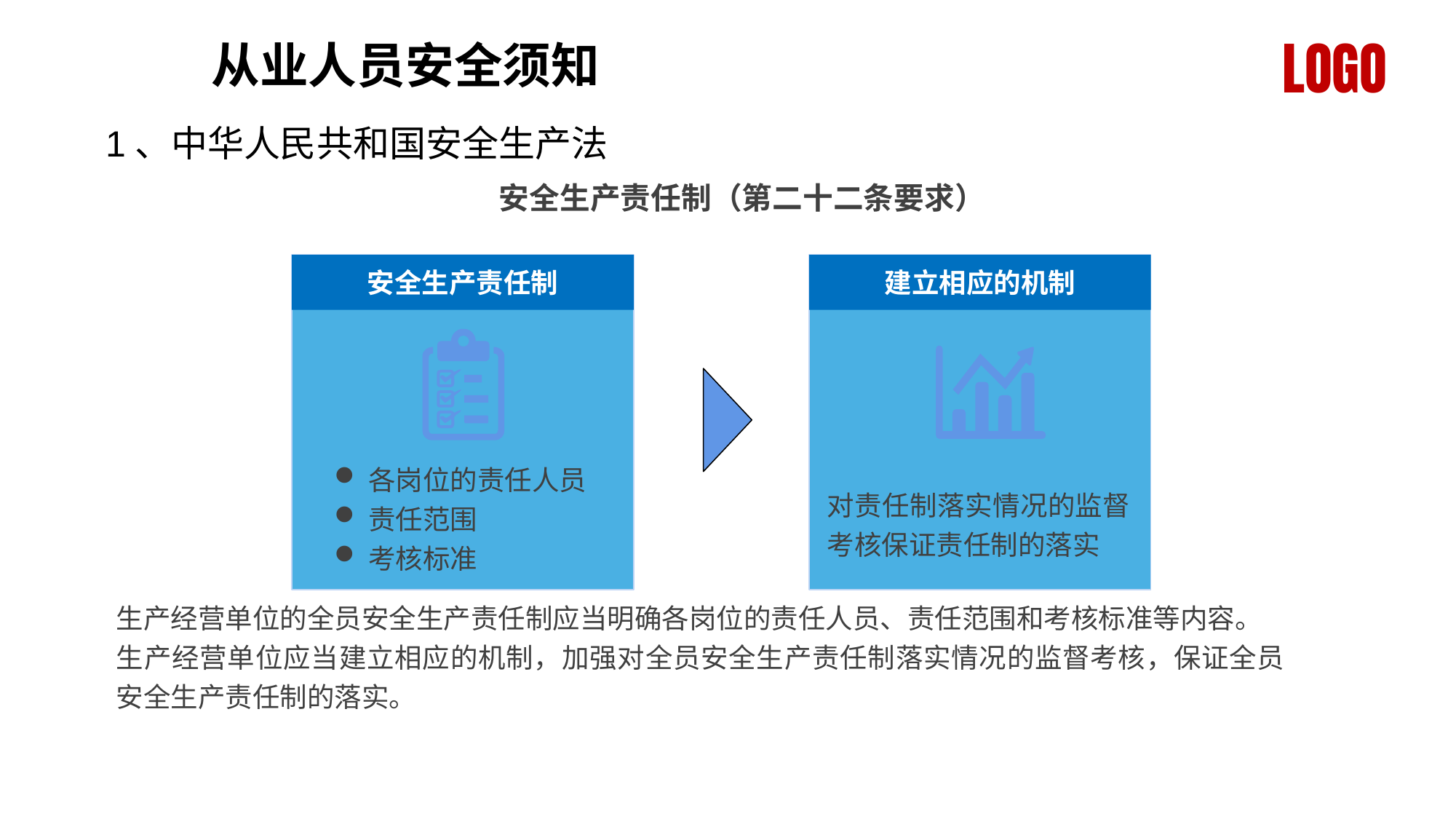

从业人员安全须知
1、中华人民共和国安全生产法
安全生产责任制（第二十二条要求）

安全生产责任制

各岗位的责任人员
责任范围
考核标准

建立相应的机制

对责任制落实情况的监督考核保证责任制的落实

生产经营单位的全员安全生产责任制应当明确各岗位的责任人员、责任范围和考核标准等内容。
生产经营单位应当建立相应的机制，加强对全员安全生产责任制落实情况的监督考核，保证全员安全生产责任制的落实。